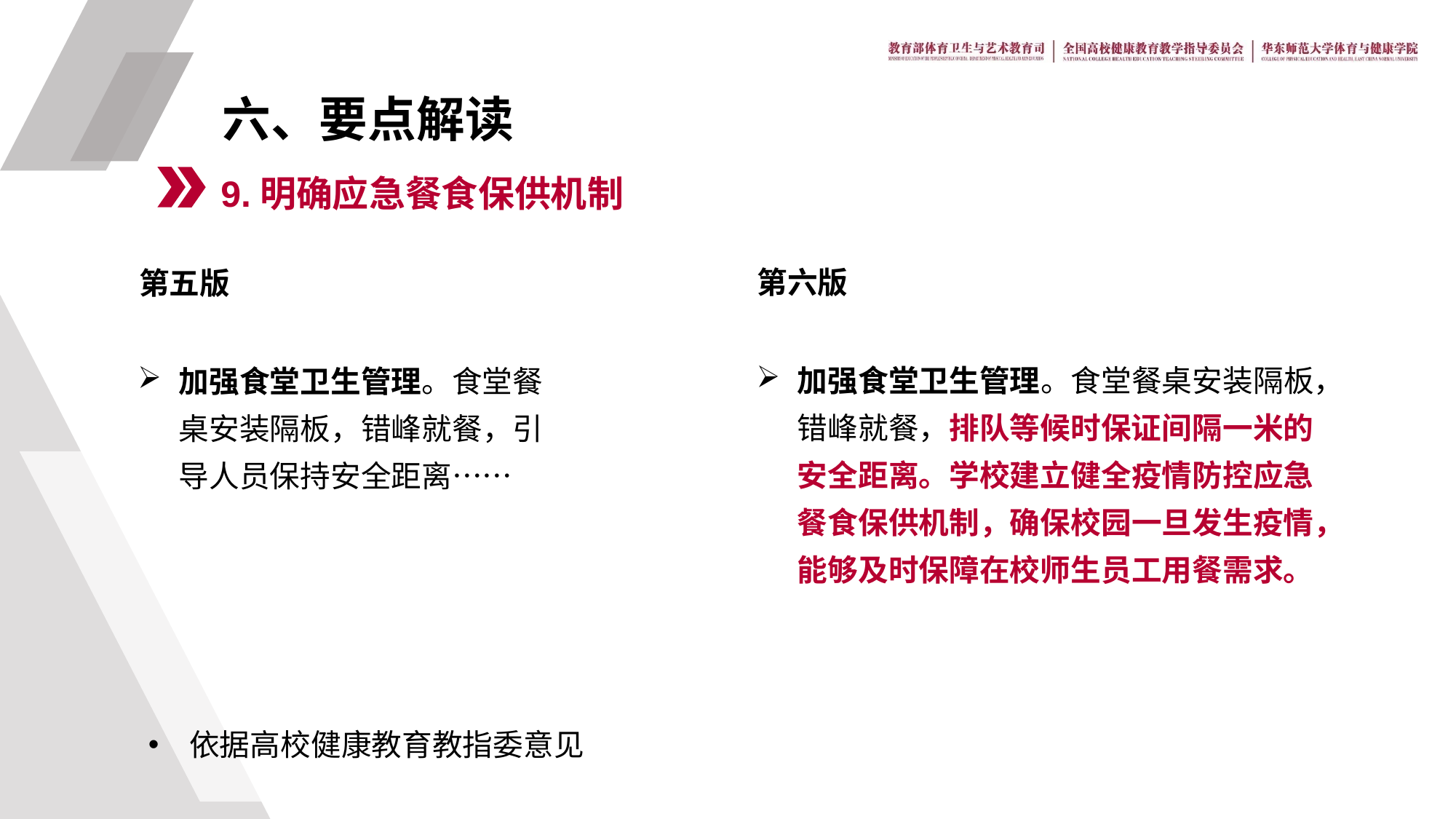

六、要点解读
9.明确应急餐食保供机制

第六版
第五版
加强食堂卫生管理。食堂餐桌安装隔板，错峰就餐，排队等候时保证间隔一米的安全距离。学校建立健全疫情防控应急餐食保供机制，确保校园一旦发生疫情，能够及时保障在校师生员工用餐需求。
加强食堂卫生管理。食堂餐桌安装隔板，错峰就餐，引导人员保持安全距离……
依据高校健康教育教指委意见